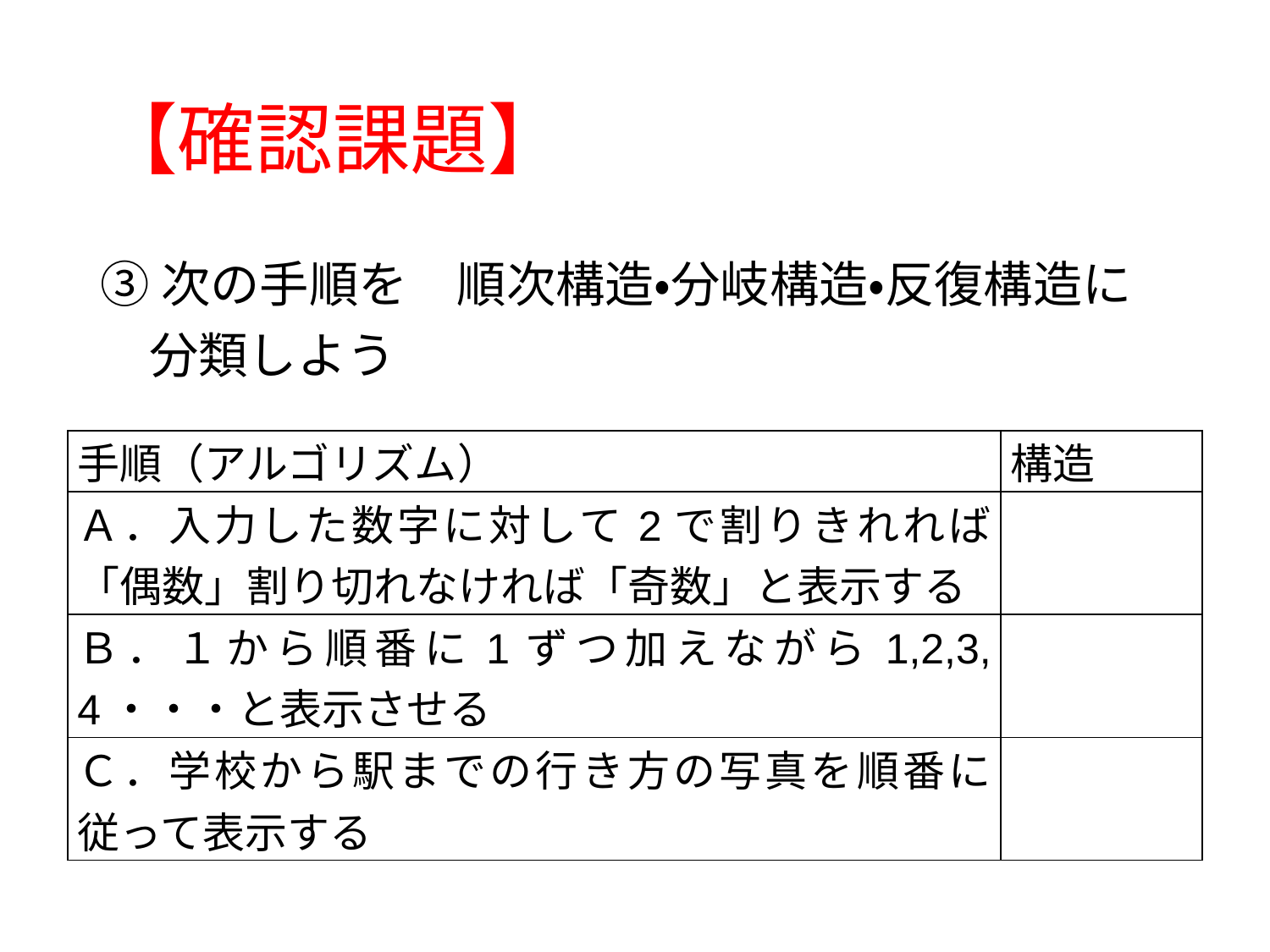

# 【確認課題】
③次の手順を　順次構造・分岐構造・反復構造に
　分類しよう
| 手順（アルゴリズム） | 構造 |
| --- | --- |
| Ａ．入力した数字に対して2で割りきれれば「偶数」割り切れなければ「奇数」と表示する |  |
| Ｂ．１から順番に1ずつ加えながら1,2,3,4・・・と表示させる |  |
| Ｃ．学校から駅までの行き方の写真を順番に従って表示する |  |